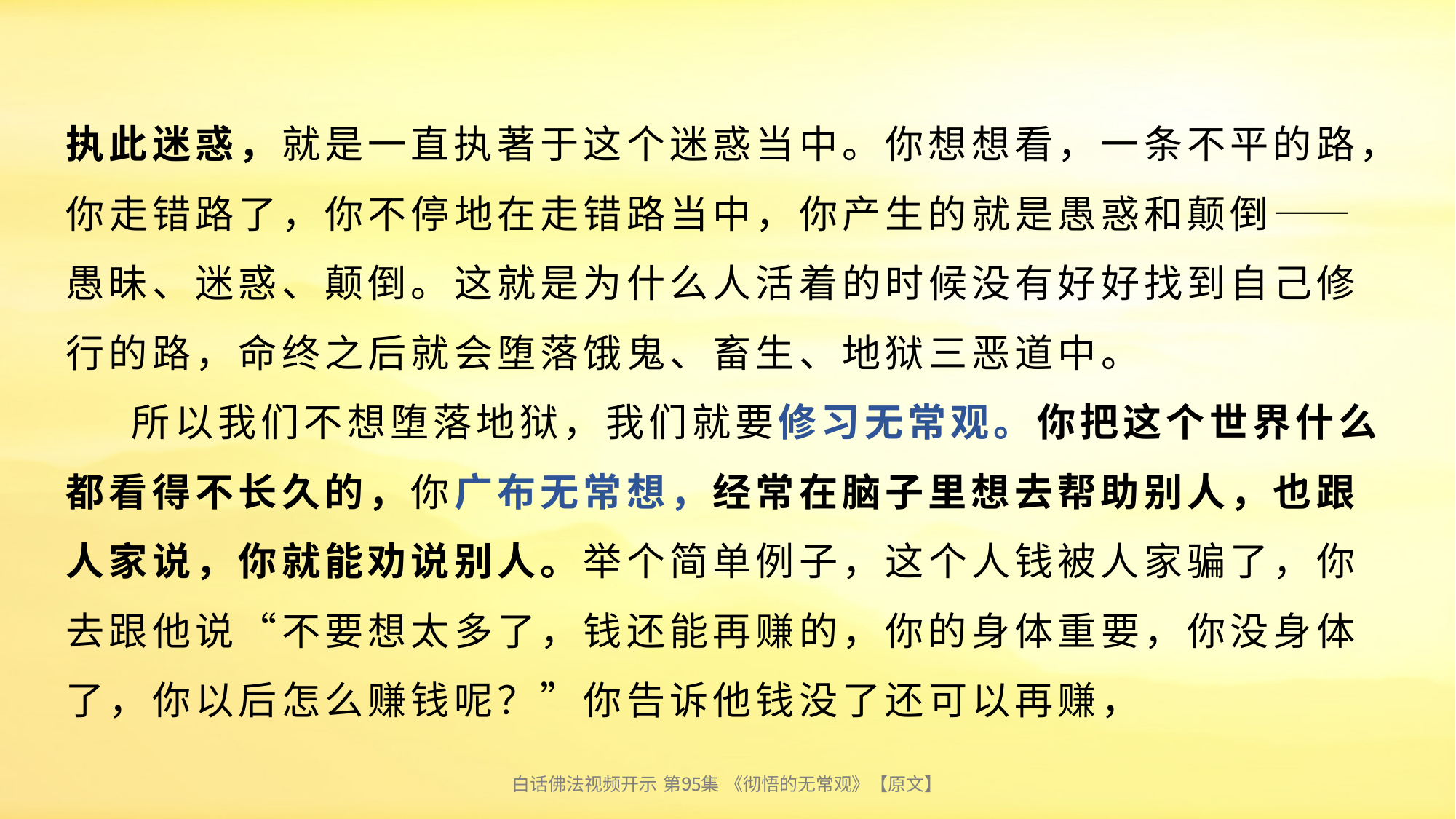

# 执此迷惑，就是一直执著于这个迷惑当中。你想想看，一条不平的路，你走错路了，你不停地在走错路当中，你产生的就是愚惑和颠倒——愚昧、迷惑、颠倒。这就是为什么人活着的时候没有好好找到自己修行的路，命终之后就会堕落饿鬼、畜生、地狱三恶道中。 所以我们不想堕落地狱，我们就要修习无常观。你把这个世界什么都看得不长久的，你广布无常想，经常在脑子里想去帮助别人，也跟人家说，你就能劝说别人。举个简单例子，这个人钱被人家骗了，你去跟他说“不要想太多了，钱还能再赚的，你的身体重要，你没身体了，你以后怎么赚钱呢？”你告诉他钱没了还可以再赚，
白话佛法视频开示 第95集 《彻悟的无常观》【原文】